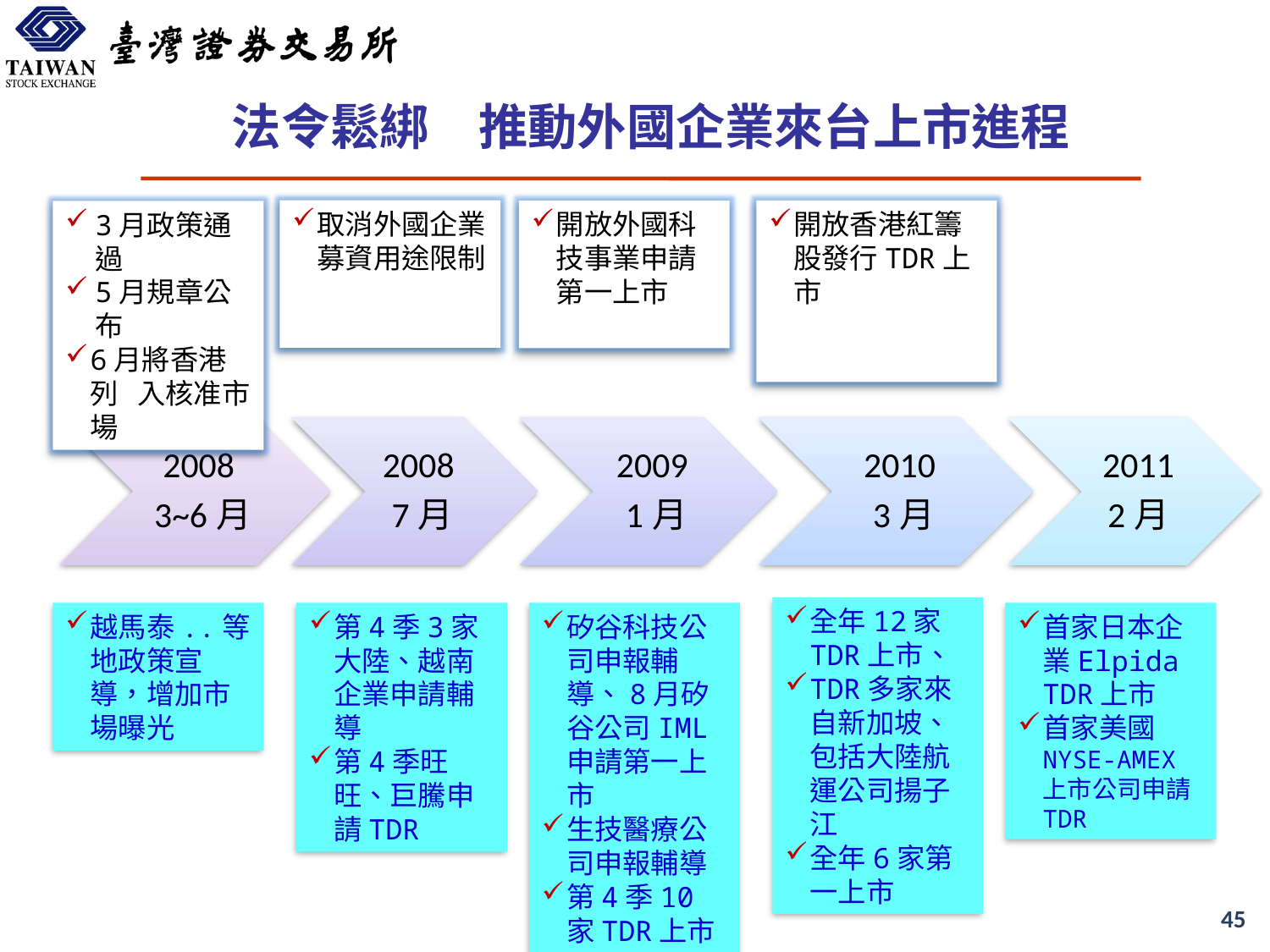

法令鬆綁　推動外國企業來台上市進程
取消外國企業募資用途限制

開放香港紅籌股發行TDR上市

開放外國科技事業申請第一上市

3月政策通過
5月規章公布
6月將香港列   入核准市場
2008
 3~6月
2008
 7月
2009
 1月
2010
 3月
2011
2月
全年12家TDR上市、
TDR多家來自新加坡、包括大陸航運公司揚子江
全年6家第一上市
越馬泰..等地政策宣導，增加市場曝光
第4季3家大陸、越南企業申請輔導
第4季旺旺、巨騰申請TDR
矽谷科技公司申報輔導、8月矽谷公司IML申請第一上市
生技醫療公司申報輔導
第4季10家TDR上市
首家日本企業Elpida TDR上市
首家美國NYSE-AMEX上市公司申請TDR
45